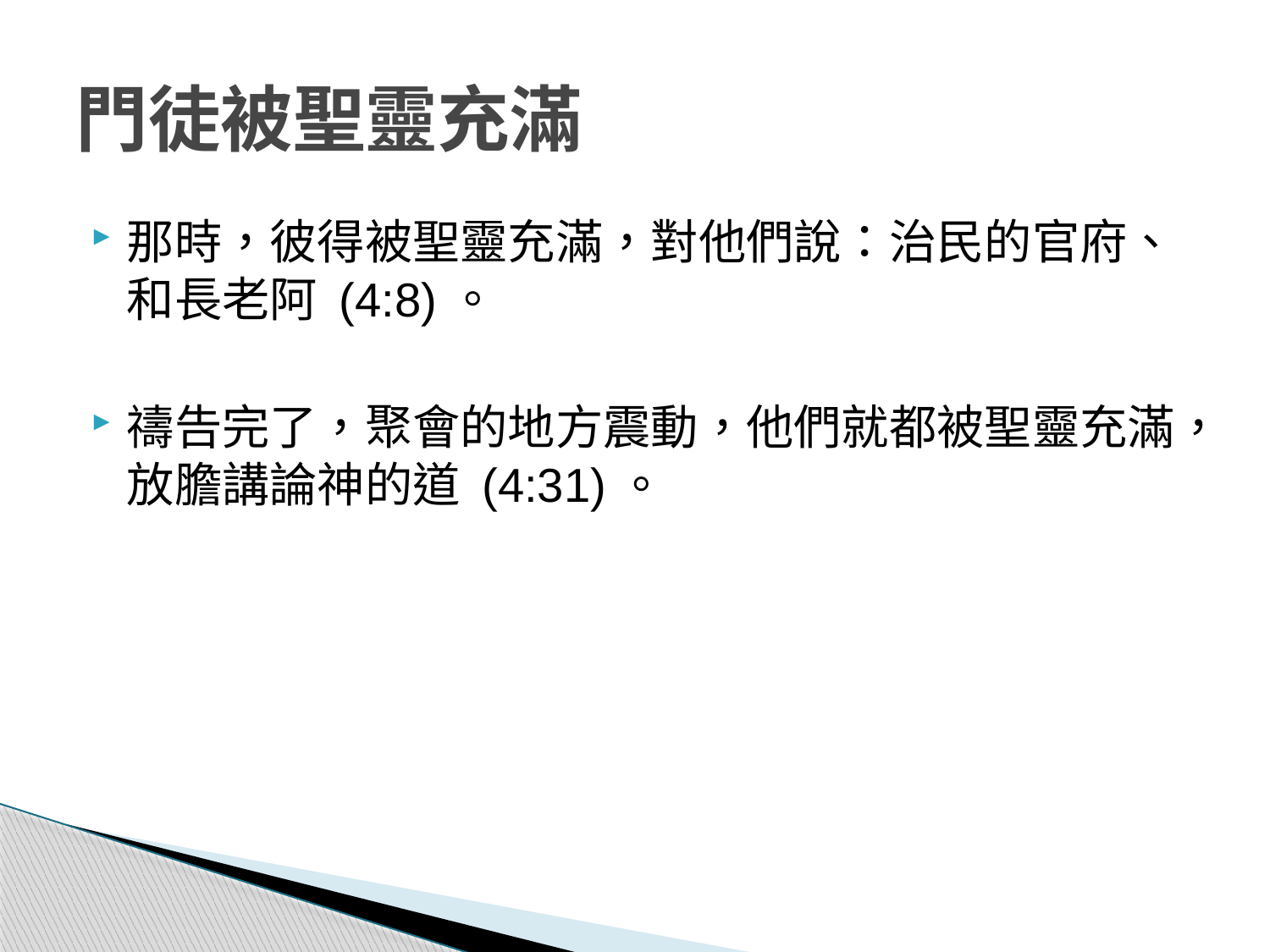

# 門徒被聖靈充滿
那時，彼得被聖靈充滿，對他們說：治民的官府、和長老阿 (4:8)。

禱告完了，聚會的地方震動，他們就都被聖靈充滿，放膽講論神的道 (4:31)。